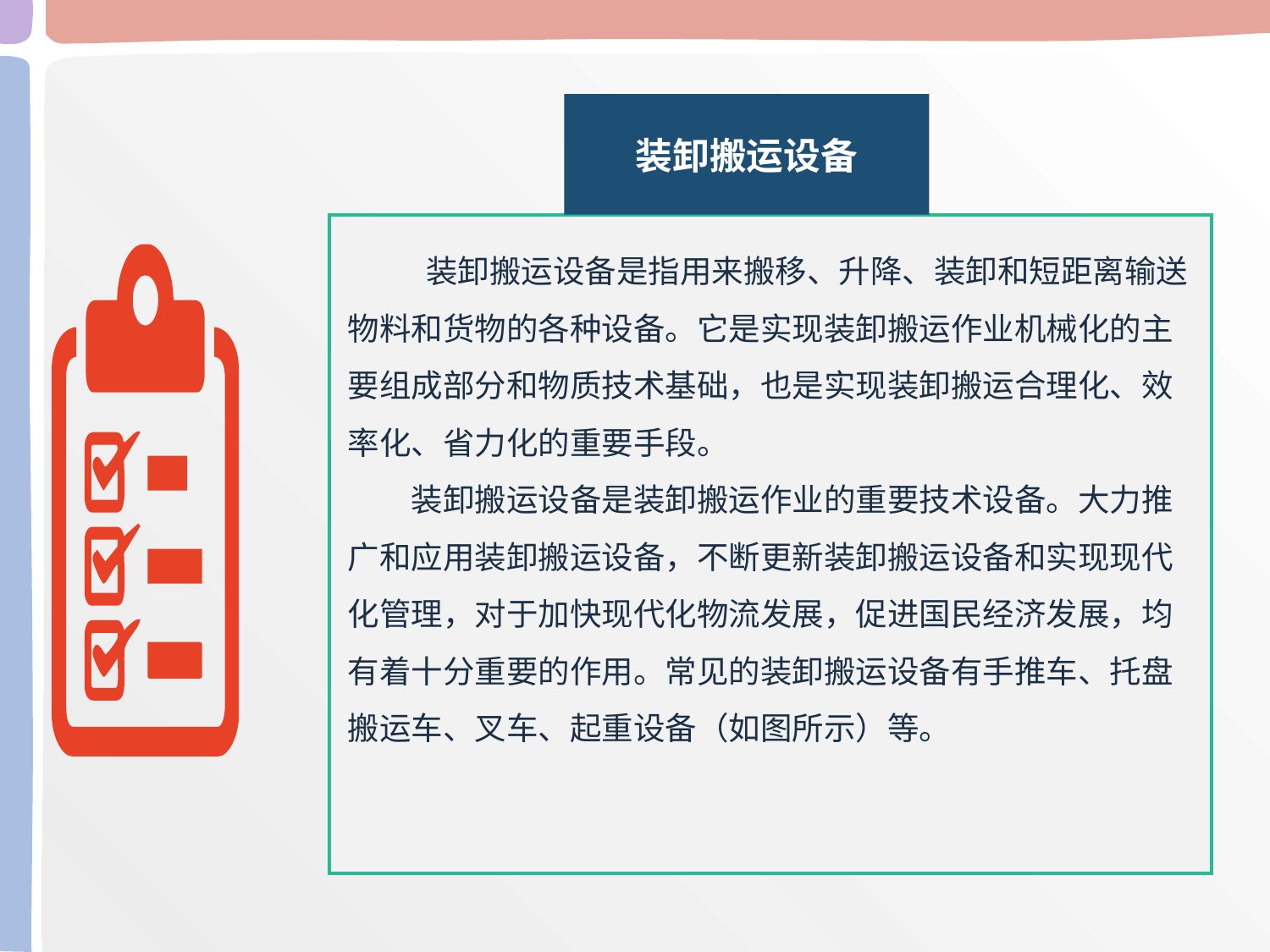

装卸搬运设备

 装卸搬运设备是指用来搬移、升降、装卸和短距离输送物料和货物的各种设备。它是实现装卸搬运作业机械化的主要组成部分和物质技术基础，也是实现装卸搬运合理化、效率化、省力化的重要手段。
装卸搬运设备是装卸搬运作业的重要技术设备。大力推广和应用装卸搬运设备，不断更新装卸搬运设备和实现现代化管理，对于加快现代化物流发展，促进国民经济发展，均有着十分重要的作用。常见的装卸搬运设备有手推车、托盘搬运车、叉车、起重设备（如图所示）等。